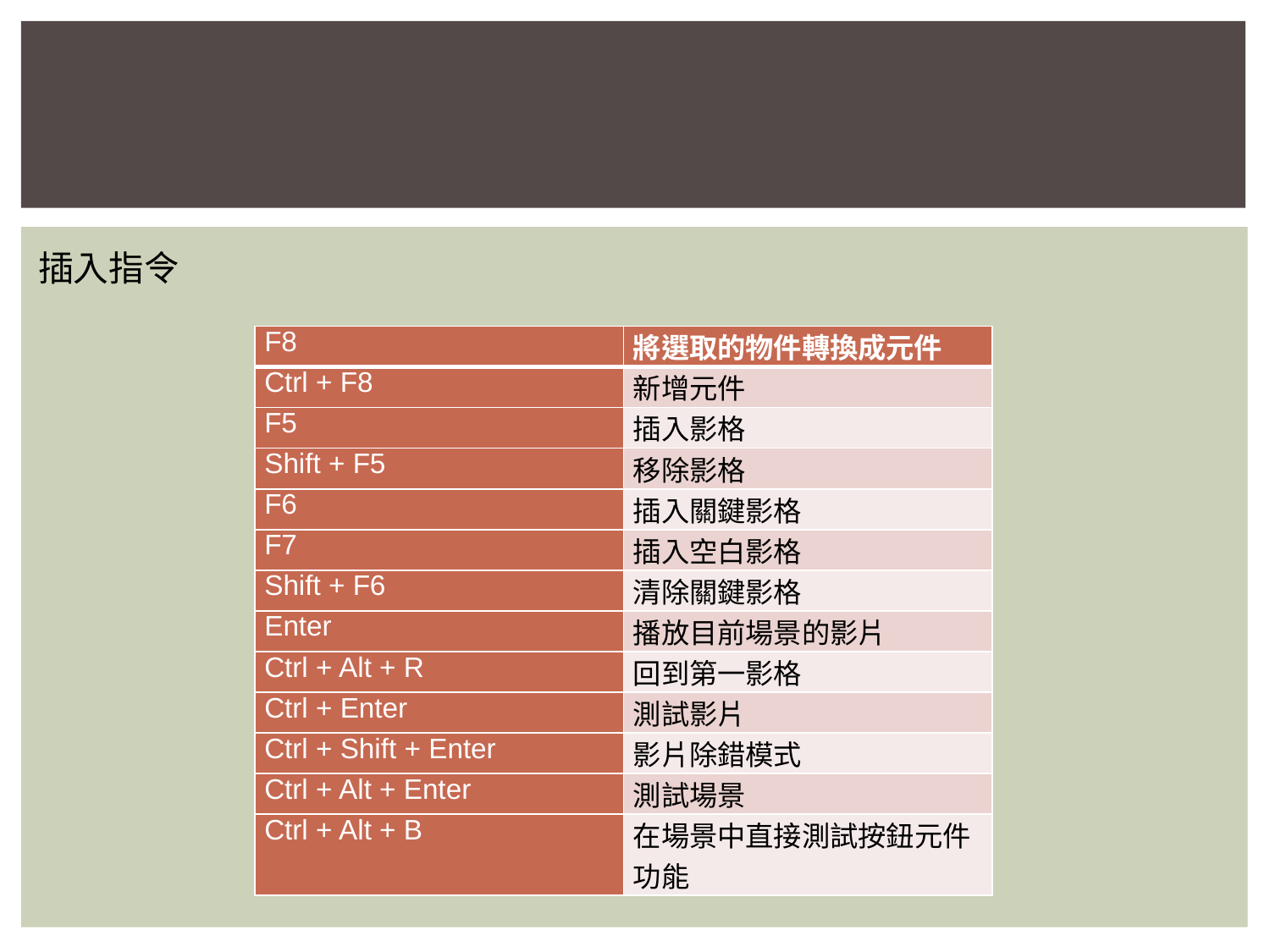

#
插入指令
| F8 | 將選取的物件轉換成元件 |
| --- | --- |
| Ctrl + F8 | 新增元件 |
| F5 | 插入影格 |
| Shift + F5 | 移除影格 |
| F6 | 插入關鍵影格 |
| F7 | 插入空白影格 |
| Shift + F6 | 清除關鍵影格 |
| Enter | 播放目前場景的影片 |
| Ctrl + Alt + R | 回到第一影格 |
| Ctrl + Enter | 測試影片 |
| Ctrl + Shift + Enter | 影片除錯模式 |
| Ctrl + Alt + Enter | 測試場景 |
| Ctrl + Alt + B | 在場景中直接測試按鈕元件功能 |